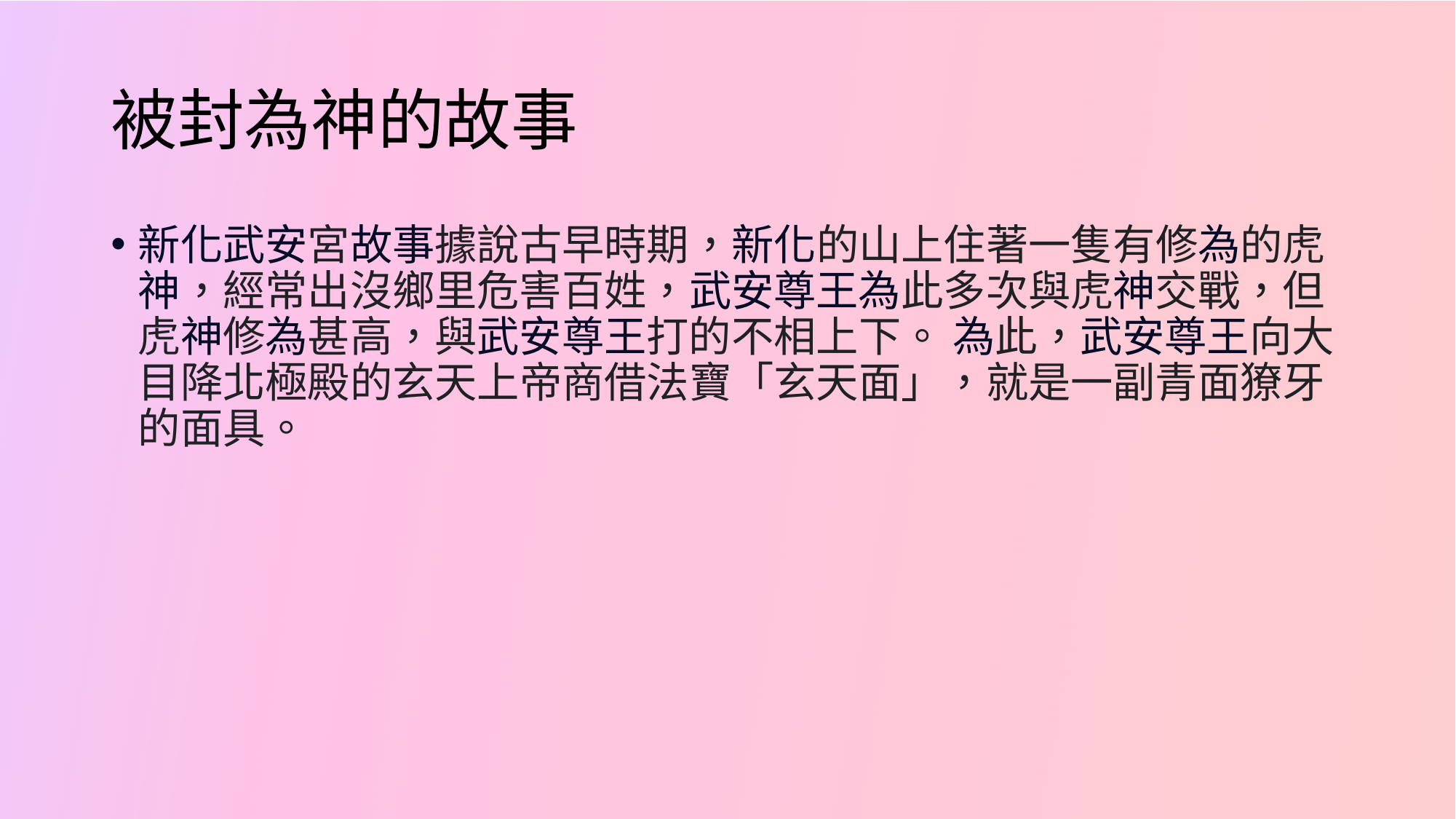

# 被封為神的故事
新化武安宮故事據說古早時期，新化的山上住著一隻有修為的虎神，經常出沒鄉里危害百姓，武安尊王為此多次與虎神交戰，但虎神修為甚高，與武安尊王打的不相上下。 為此，武安尊王向大目降北極殿的玄天上帝商借法寶「玄天面」，就是一副青面獠牙的面具。